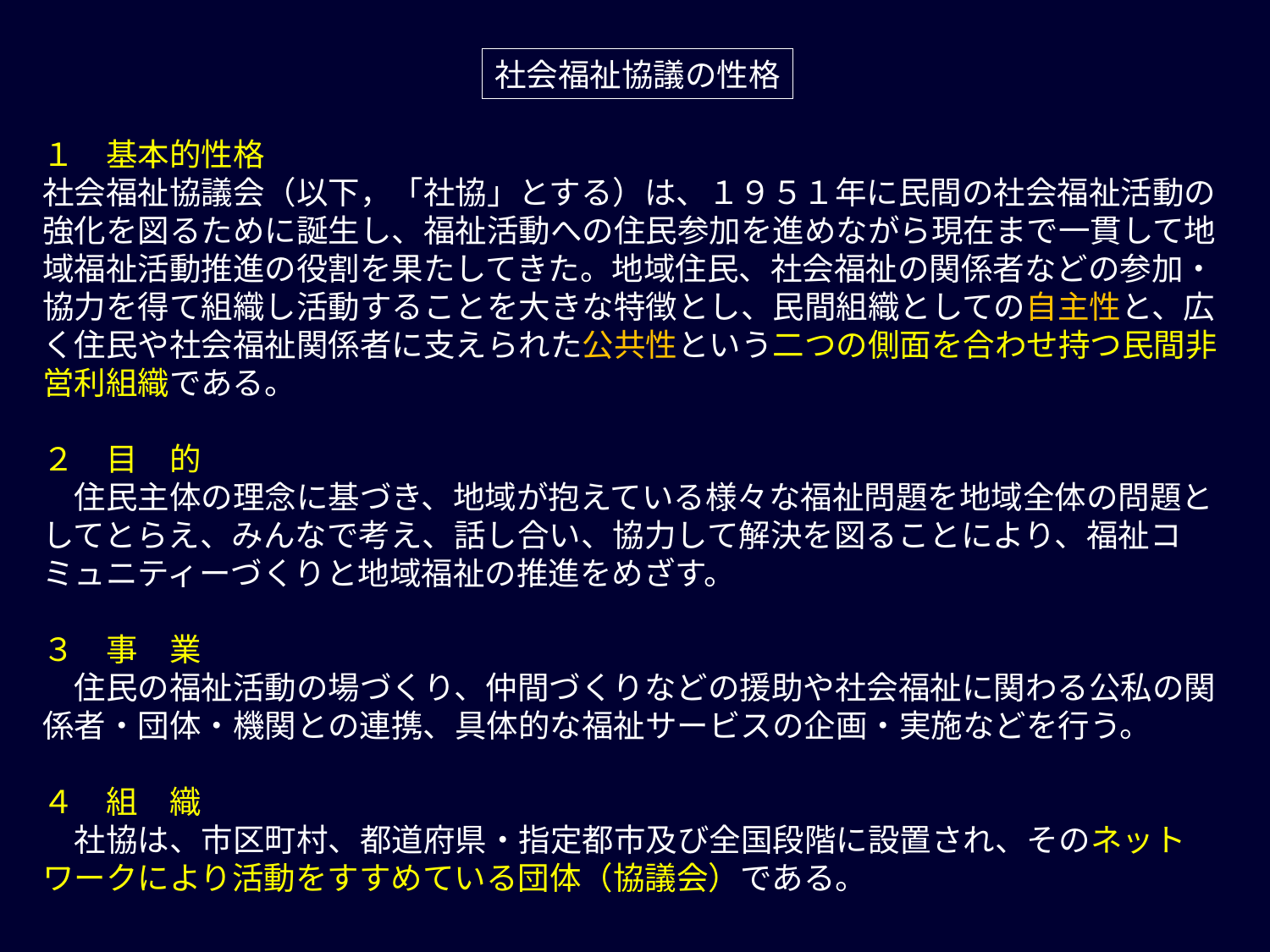

社会福祉協議の性格
１　基本的性格
社会福祉協議会（以下，「社協」とする）は、１９５１年に民間の社会福祉活動の強化を図るために誕生し、福祉活動への住民参加を進めながら現在まで一貫して地域福祉活動推進の役割を果たしてきた。地域住民、社会福祉の関係者などの参加・協力を得て組織し活動することを大きな特徴とし、民間組織としての自主性と、広く住民や社会福祉関係者に支えられた公共性という二つの側面を合わせ持つ民間非営利組織である。

２　目　的
　住民主体の理念に基づき、地域が抱えている様々な福祉問題を地域全体の問題としてとらえ、みんなで考え、話し合い、協力して解決を図ることにより、福祉コミュニティーづくりと地域福祉の推進をめざす。

３　事　業
　住民の福祉活動の場づくり、仲間づくりなどの援助や社会福祉に関わる公私の関係者・団体・機関との連携、具体的な福祉サービスの企画・実施などを行う。

４　組　織
　社協は、市区町村、都道府県・指定都市及び全国段階に設置され、そのネットワークにより活動をすすめている団体（協議会）である。